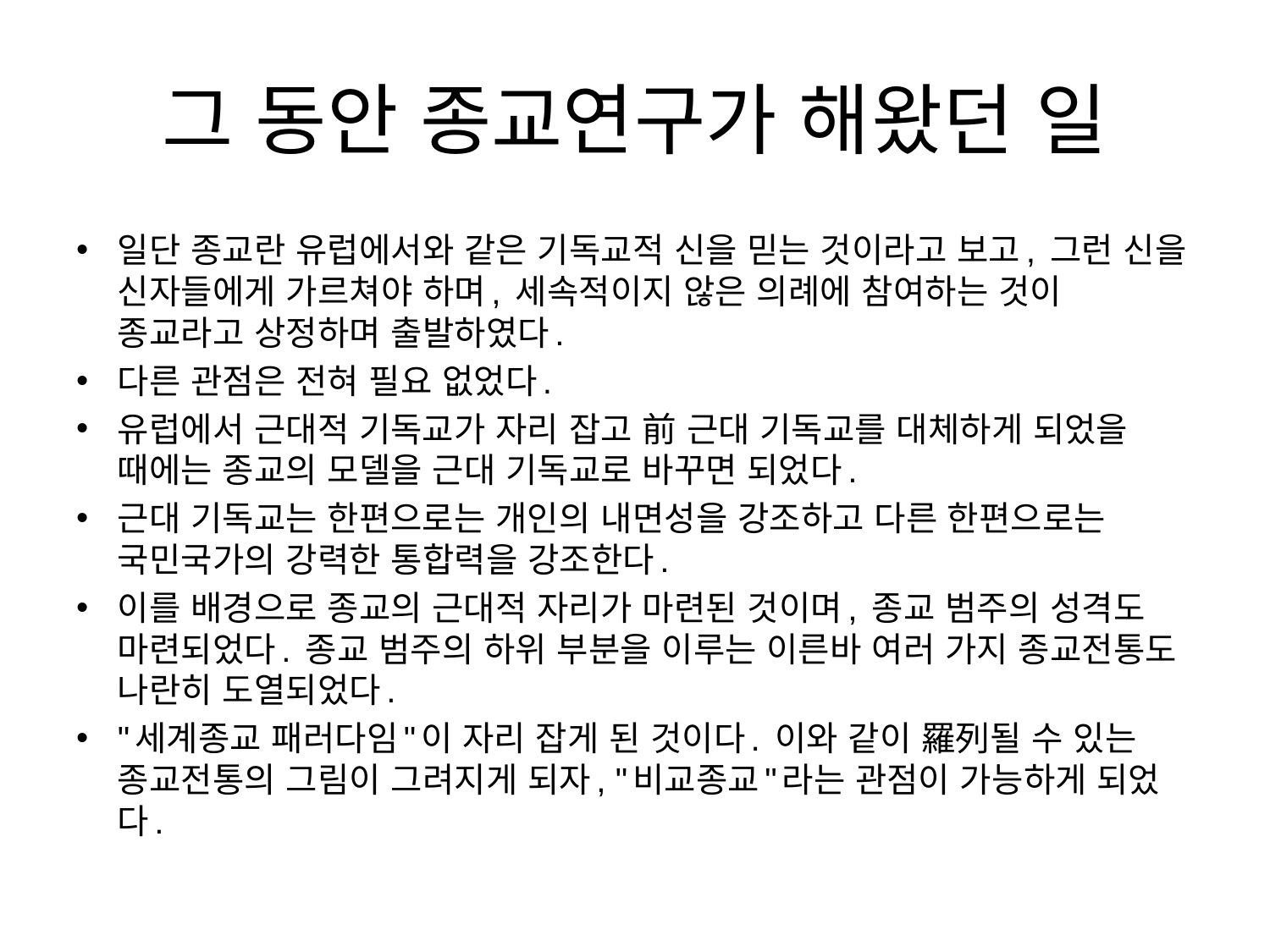

# 그 동안 종교연구가 해왔던 일
일단 종교란 유럽에서와 같은 기독교적 신을 믿는 것이라고 보고, 그런 신을 신자들에게 가르쳐야 하며, 세속적이지 않은 의례에 참여하는 것이 종교라고 상정하며 출발하였다.
다른 관점은 전혀 필요 없었다.
유럽에서 근대적 기독교가 자리 잡고 前 근대 기독교를 대체하게 되었을 때에는 종교의 모델을 근대 기독교로 바꾸면 되었다.
근대 기독교는 한편으로는 개인의 내면성을 강조하고 다른 한편으로는 국민국가의 강력한 통합력을 강조한다.
이를 배경으로 종교의 근대적 자리가 마련된 것이며, 종교 범주의 성격도 마련되었다. 종교 범주의 하위 부분을 이루는 이른바 여러 가지 종교전통도 나란히 도열되었다.
"세계종교 패러다임"이 자리 잡게 된 것이다. 이와 같이 羅列될 수 있는 종교전통의 그림이 그려지게 되자, "비교종교"라는 관점이 가능하게 되었다.